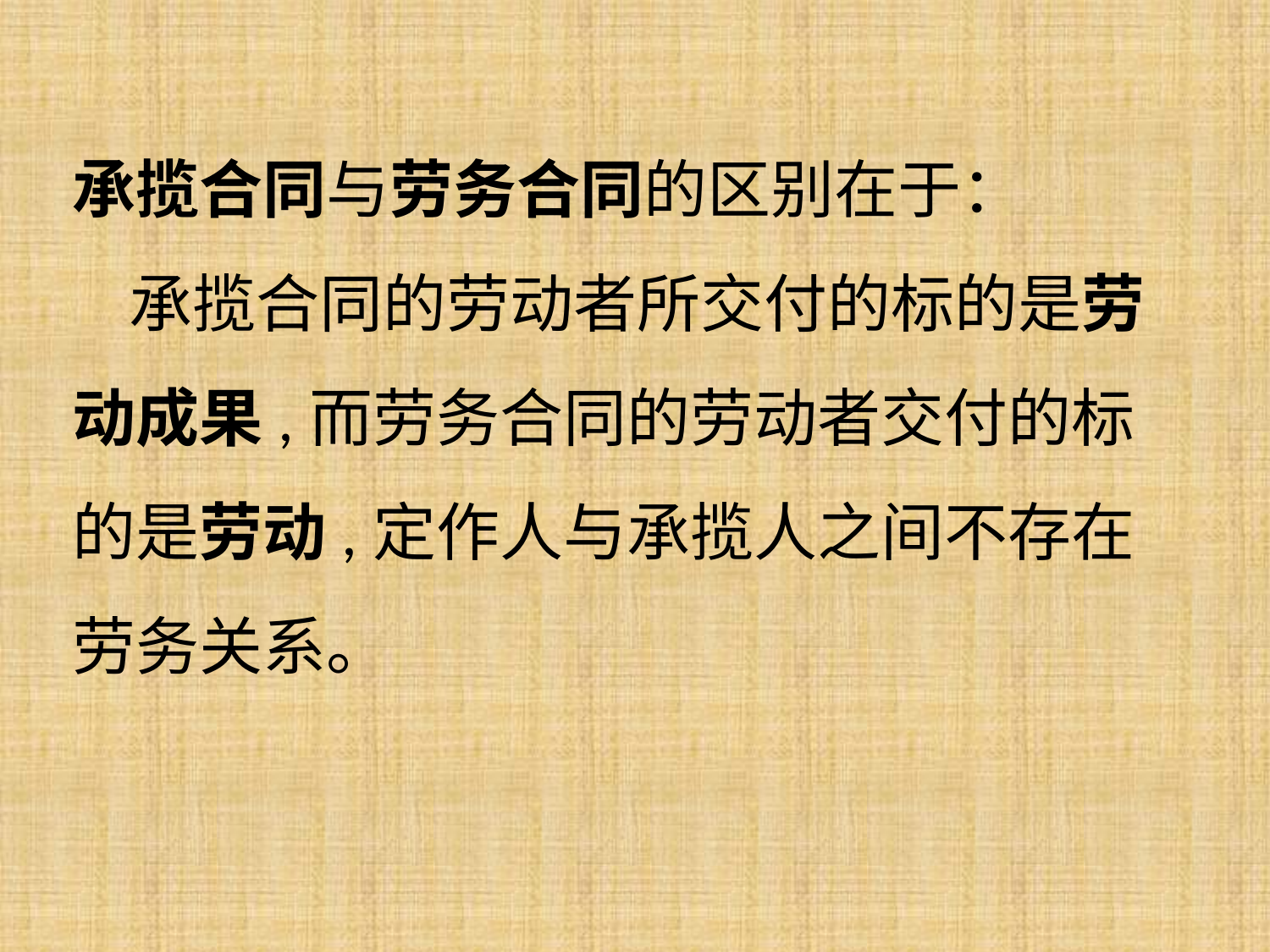

# 承揽合同与劳务合同的区别在于： 承揽合同的劳动者所交付的标的是劳动成果,而劳务合同的劳动者交付的标的是劳动,定作人与承揽人之间不存在劳务关系。